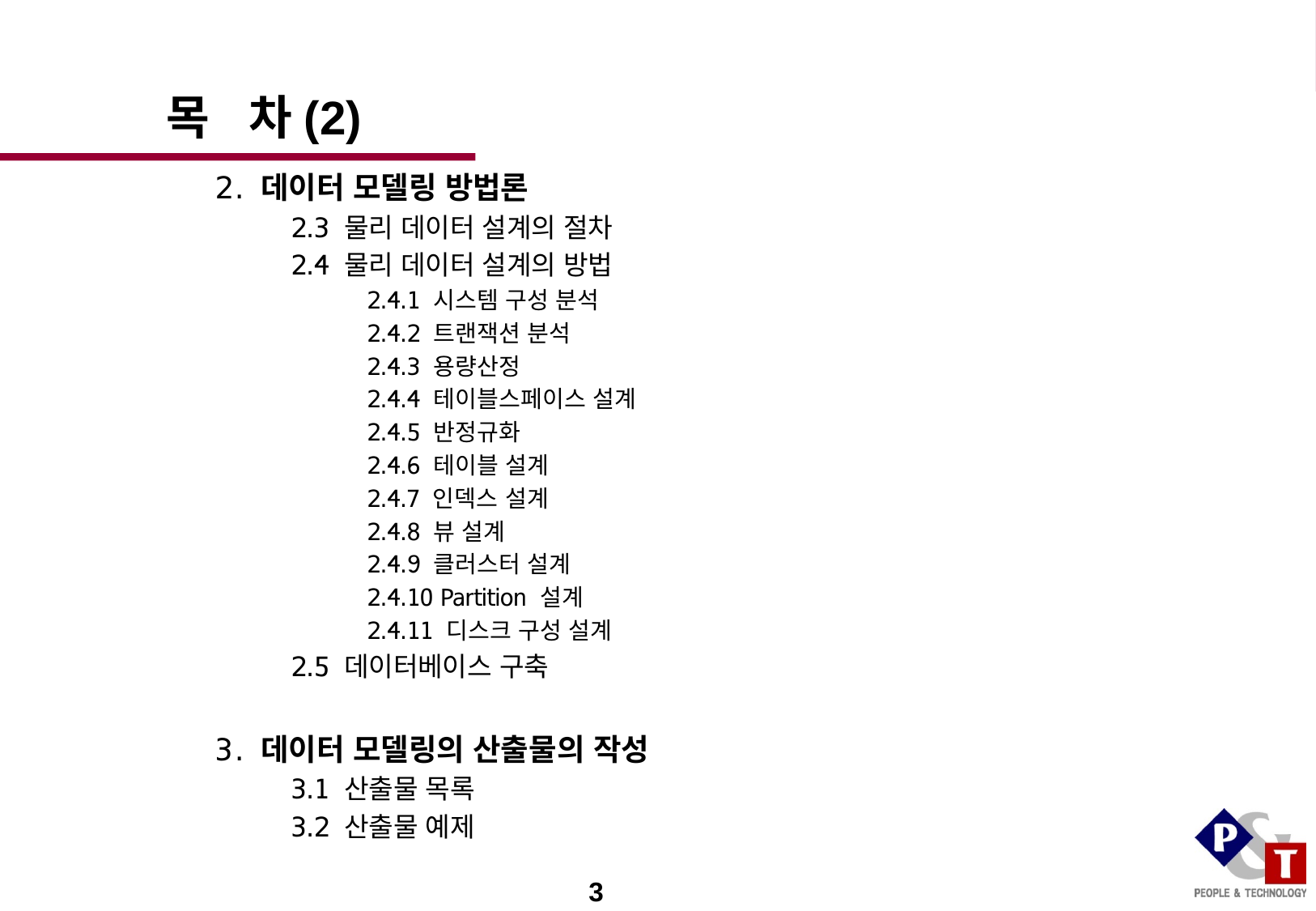

목   차(2)

2. 데이터 모델링 방법론
2.3 물리 데이터 설계의 절차
2.4 물리 데이터 설계의 방법
2.4.1 시스템 구성 분석
2.4.2 트랜잭션 분석
2.4.3 용량산정
2.4.4 테이블스페이스 설계
2.4.5 반정규화
2.4.6 테이블 설계
2.4.7 인덱스 설계
2.4.8 뷰 설계
2.4.9 클러스터 설계
2.4.10 Partition 설계
2.4.11 디스크 구성 설계
2.5 데이터베이스 구축

3. 데이터 모델링의 산출물의 작성
3.1 산출물 목록
3.2 산출물 예제